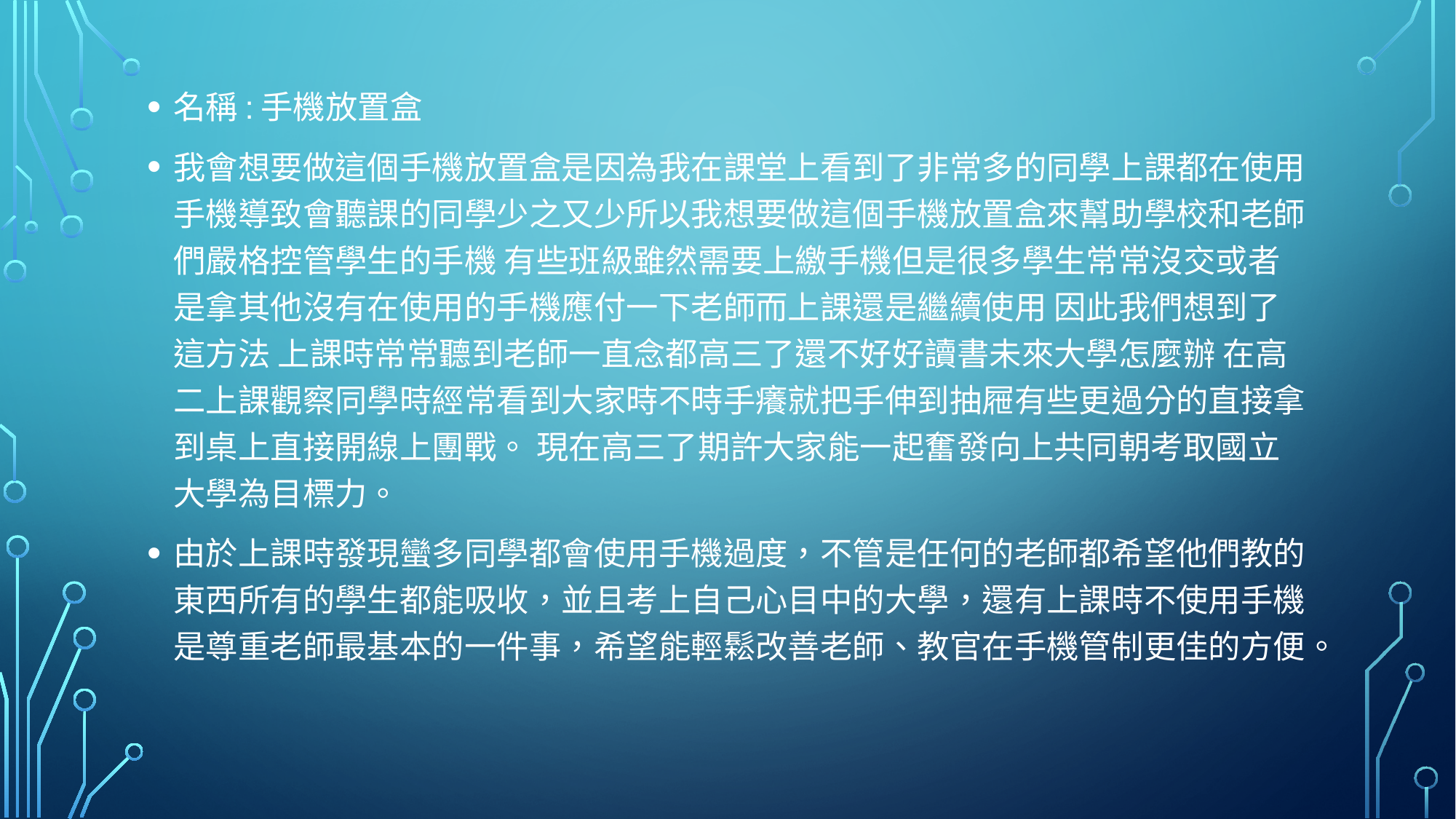

名稱:手機放置盒
我會想要做這個手機放置盒是因為我在課堂上看到了非常多的同學上課都在使用手機導致會聽課的同學少之又少所以我想要做這個手機放置盒來幫助學校和老師們嚴格控管學生的手機 有些班級雖然需要上繳手機但是很多學生常常沒交或者是拿其他沒有在使用的手機應付一下老師而上課還是繼續使用 因此我們想到了這方法 上課時常常聽到老師一直念都高三了還不好好讀書未來大學怎麼辦 在高二上課觀察同學時經常看到大家時不時手癢就把手伸到抽屜有些更過分的直接拿到桌上直接開線上團戰。 現在高三了期許大家能一起奮發向上共同朝考取國立大學為目標力。
由於上課時發現蠻多同學都會使用手機過度，不管是任何的老師都希望他們教的東西所有的學生都能吸收，並且考上自己心目中的大學，還有上課時不使用手機是尊重老師最基本的一件事，希望能輕鬆改善老師、教官在手機管制更佳的方便。